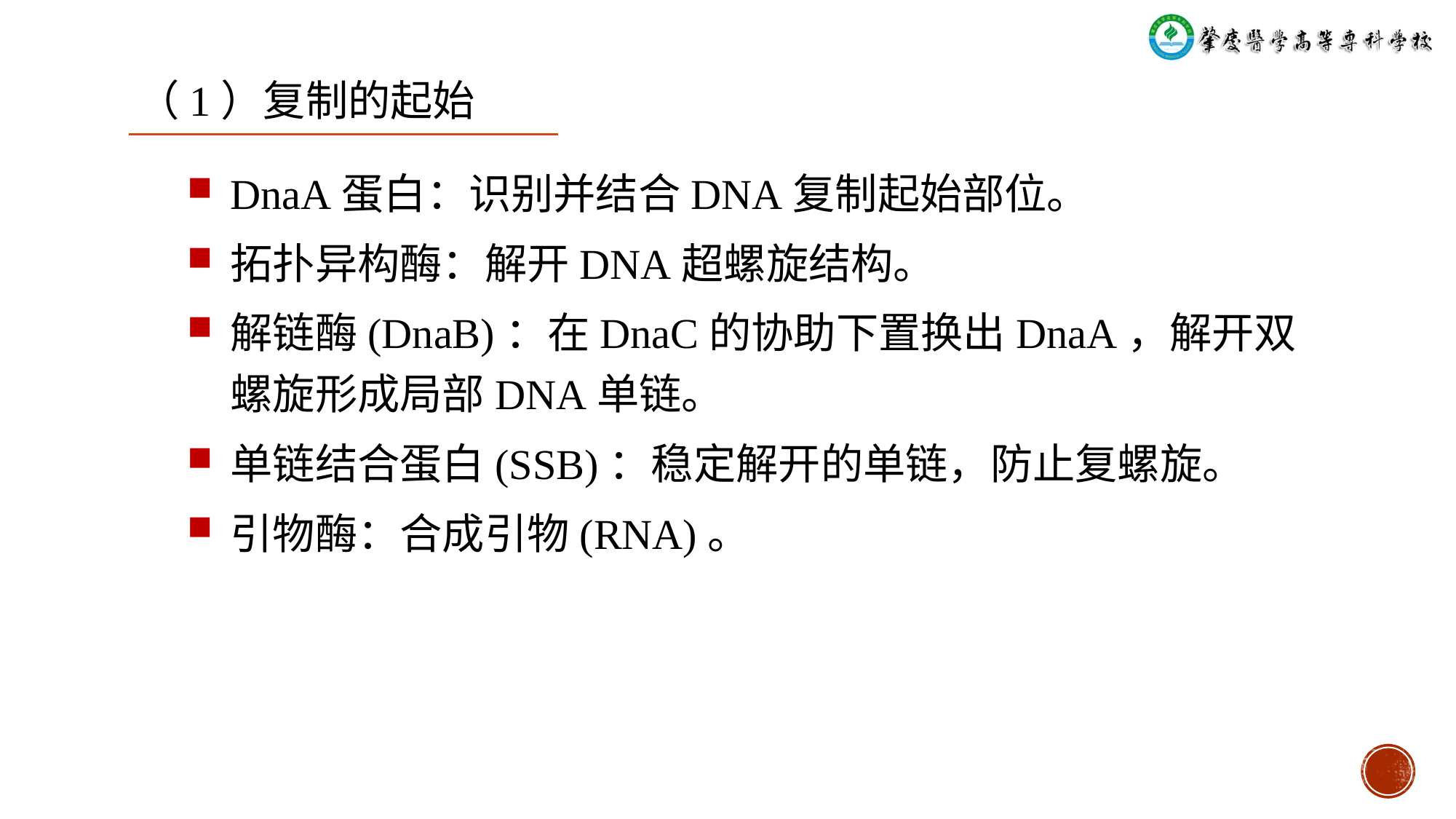

# （1）复制的起始
DnaA蛋白：识别并结合DNA复制起始部位。
拓扑异构酶：解开DNA超螺旋结构。
解链酶(DnaB)：在DnaC的协助下置换出DnaA，解开双螺旋形成局部DNA单链。
单链结合蛋白(SSB)：稳定解开的单链，防止复螺旋。
引物酶：合成引物(RNA)。